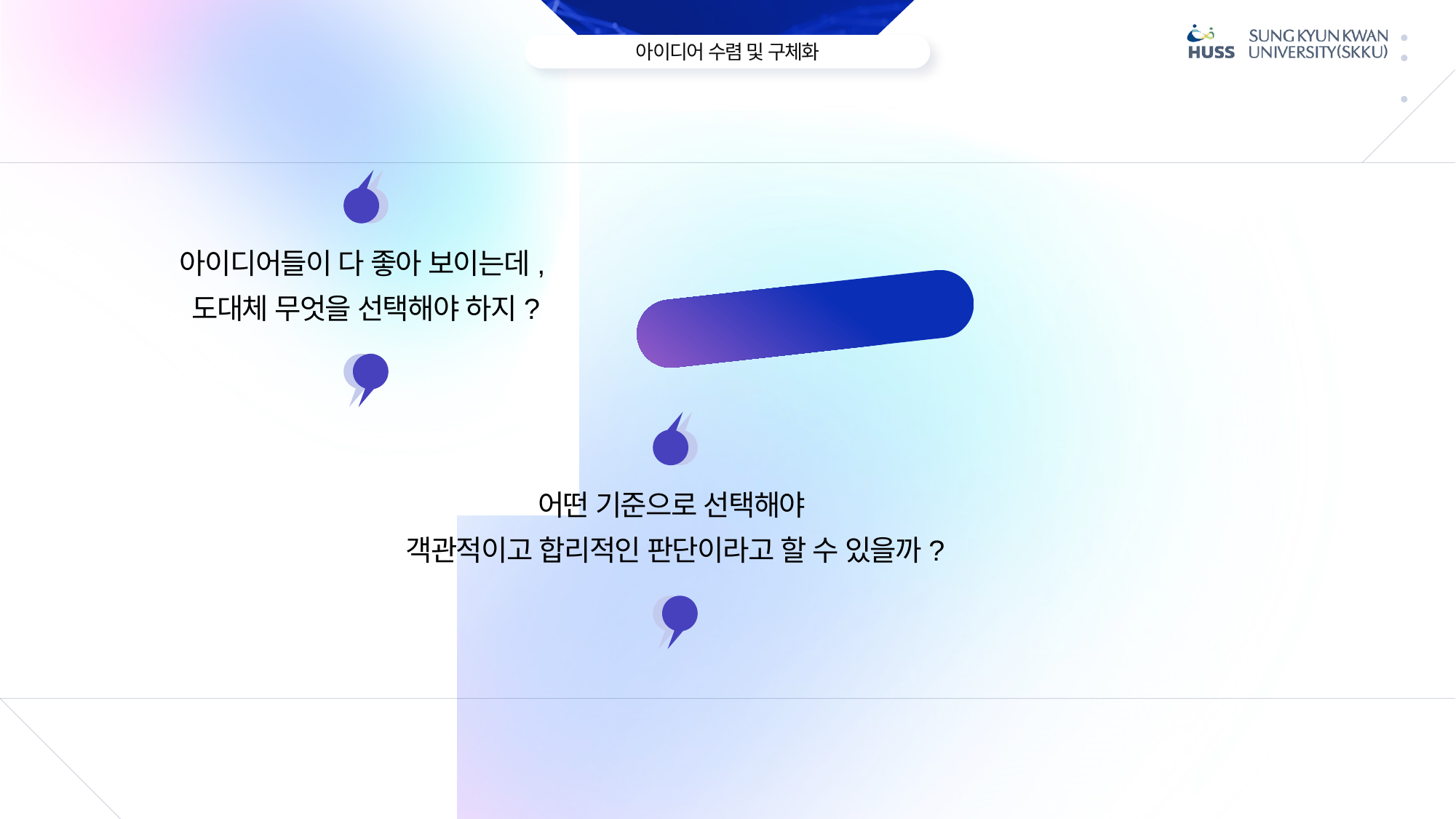

아이디어들이 다 좋아 보이는데,
도대체 무엇을 선택해야 하지?
선택의 문제!

어떤 기준으로 선택해야
객관적이고 합리적인 판단이라고 할 수 있을까?